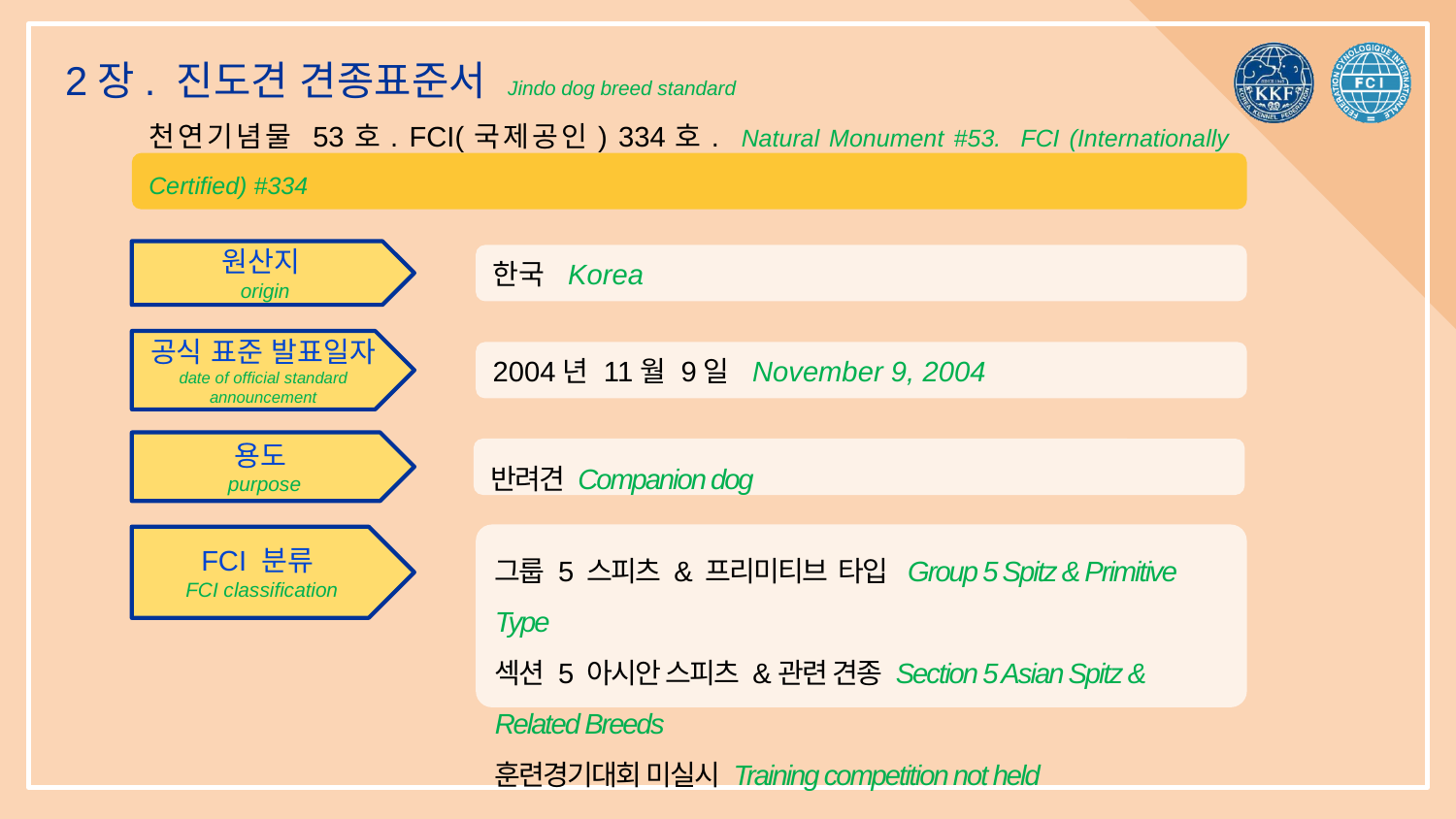

2장. 진도견 견종표준서 Jindo dog breed standard
천연기념물 53호. FCI(국제공인) 334호.  Natural Monument #53.  FCI (Internationally Certified) #334
원산지
origin
한국  Korea
공식 표준 발표일자
date of official standard announcement
2004년 11월 9일  November 9, 2004
용도
purpose
반려견 Companion dog
그룹 5 스피츠 & 프리미티브  타입  Group 5 Spitz & Primitive Type
섹션 5 아시안 스피츠 &관련 견종 Section 5 Asian Spitz & Related Breeds
훈련경기대회 미실시 Training competition not held
FCI 분류
FCI classification